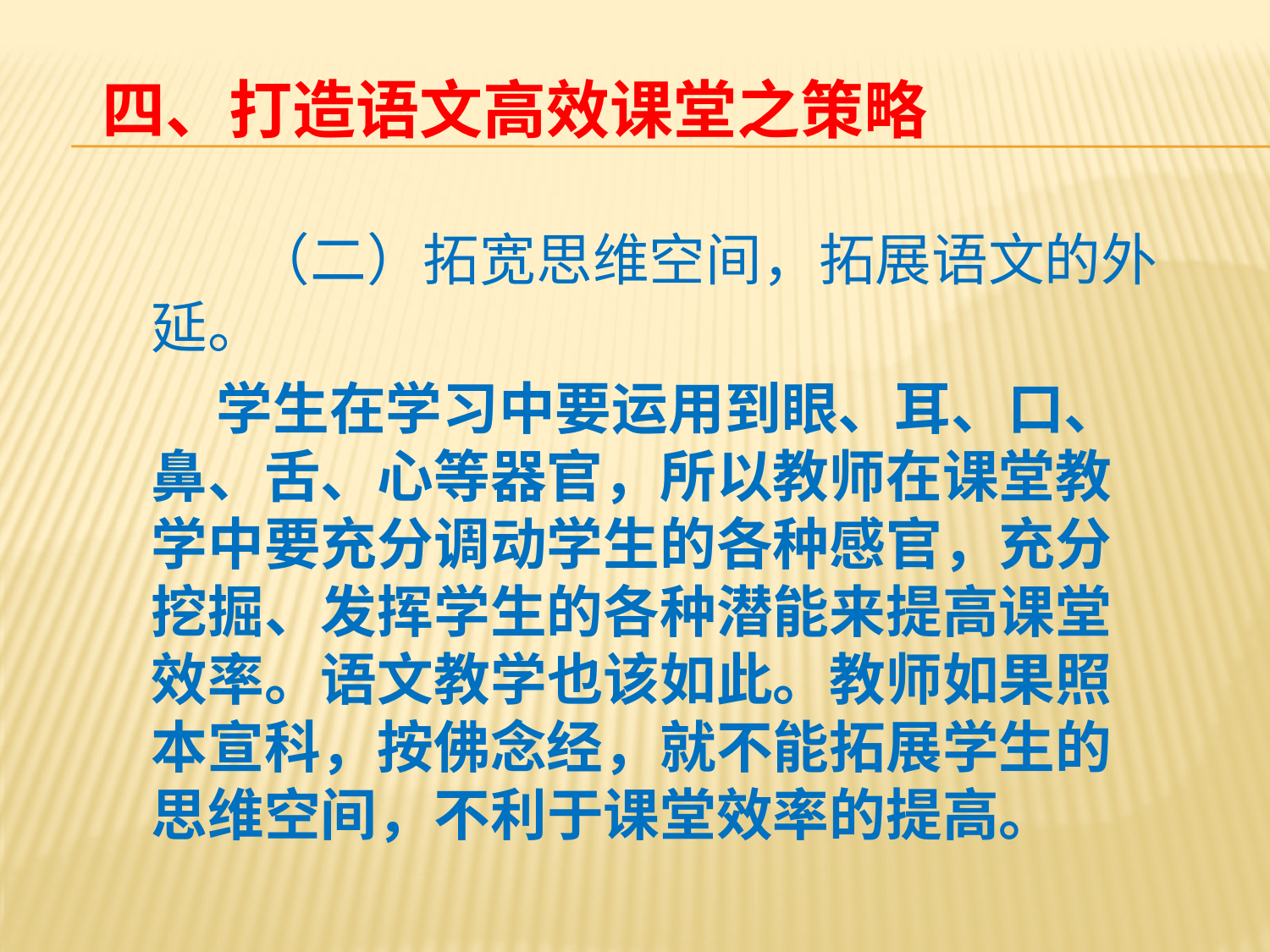

# 四、打造语文高效课堂之策略
       （二）拓宽思维空间，拓展语文的外延。
    学生在学习中要运用到眼、耳、口、鼻、舌、心等器官，所以教师在课堂教学中要充分调动学生的各种感官，充分挖掘、发挥学生的各种潜能来提高课堂效率。语文教学也该如此。教师如果照本宣科，按佛念经，就不能拓展学生的思维空间，不利于课堂效率的提高。